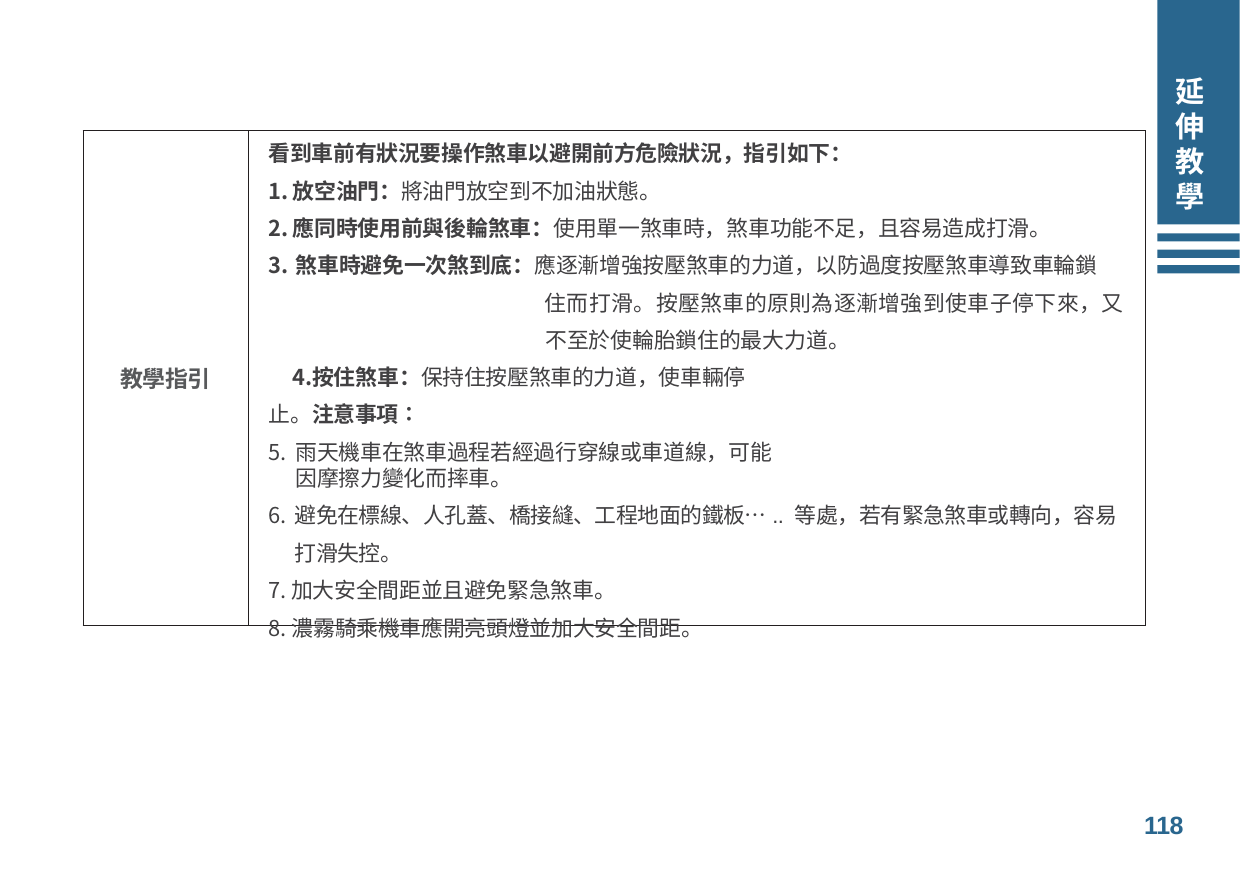

# 延伸教學
看到車前有狀況要操作煞車以避開前方危險狀況，指引如下：
放空油門：將油門放空到不加油狀態。
應同時使用前與後輪煞車：使用單一煞車時，煞車功能不足，且容易造成打滑。
煞車時避免一次煞到底：應逐漸增強按壓煞車的力道，以防過度按壓煞車導致車輪鎖
住而打滑。按壓煞車的原則為逐漸增強到使車子停下來，又不至於使輪胎鎖住的最大力道。
按住煞車：保持住按壓煞車的力道，使車輛停止。注意事項∶
雨天機車在煞車過程若經過行穿線或車道線，可能因摩擦力變化而摔車。
避免在標線、人孔蓋、橋接縫、工程地面的鐵板….. 等處，若有緊急煞車或轉向，容易打滑失控。
加大安全間距並且避免緊急煞車。
濃霧騎乘機車應開亮頭燈並加大安全間距。

教學指引
118